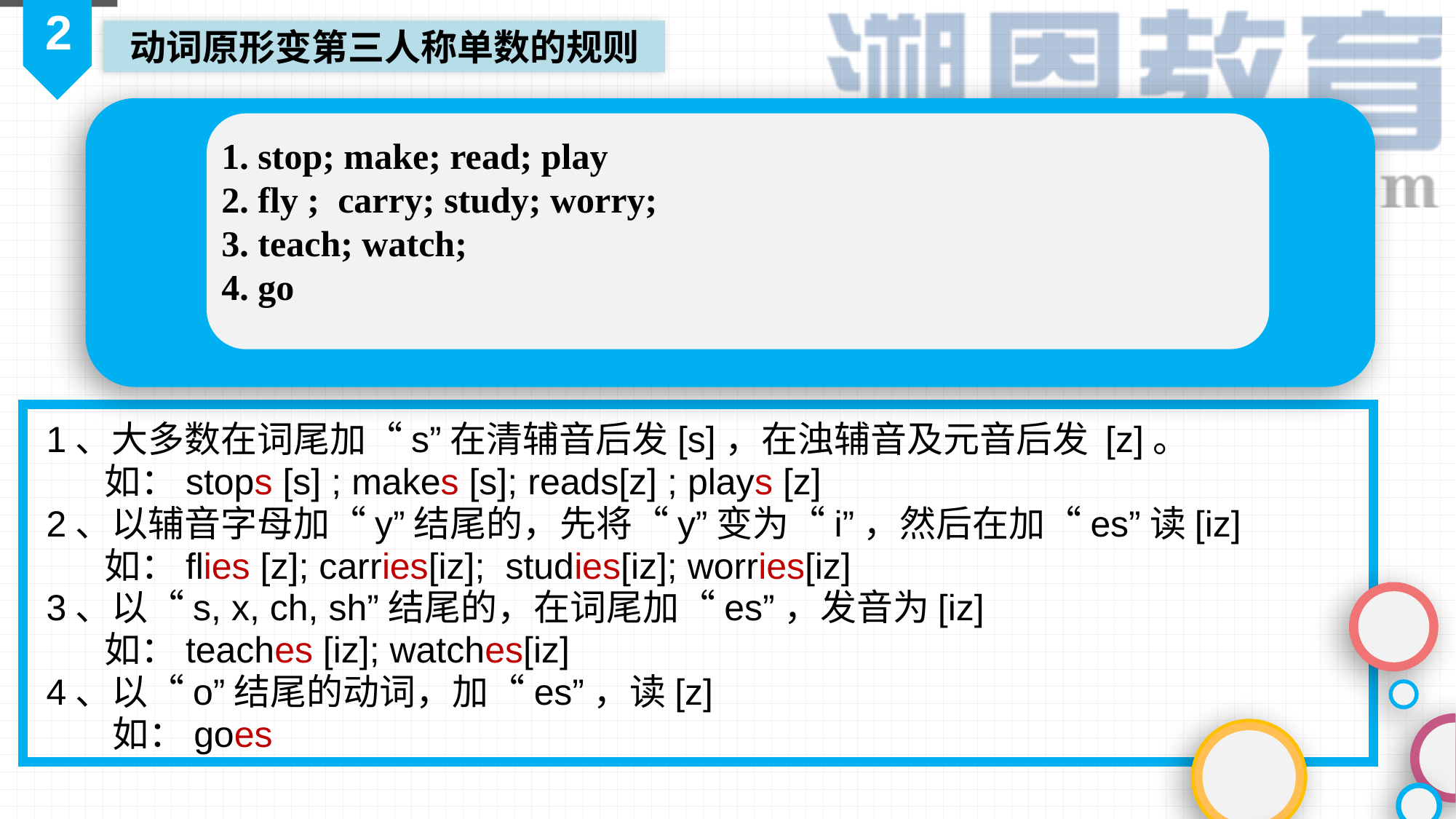

2
动词原形变第三人称单数的规则

1. stop; make; read; play
2. fly ;  carry; study; worry;
3. teach; watch;
4. go

1、大多数在词尾加“s”在清辅音后发[s]，在浊辅音及元音后发 [z]。
      如：stops [s] ; makes [s]; reads[z] ; plays [z]
2、以辅音字母加“y”结尾的，先将“y”变为“i”，然后在加“es”读[iz]
      如：flies [z]; carries[iz];  studies[iz]; worries[iz]
3、以“s, x, ch, sh”结尾的，在词尾加“es”，发音为[iz]
      如：teaches [iz]; watches[iz]
4、以“o”结尾的动词，加“es”，读[z]
       如：goes